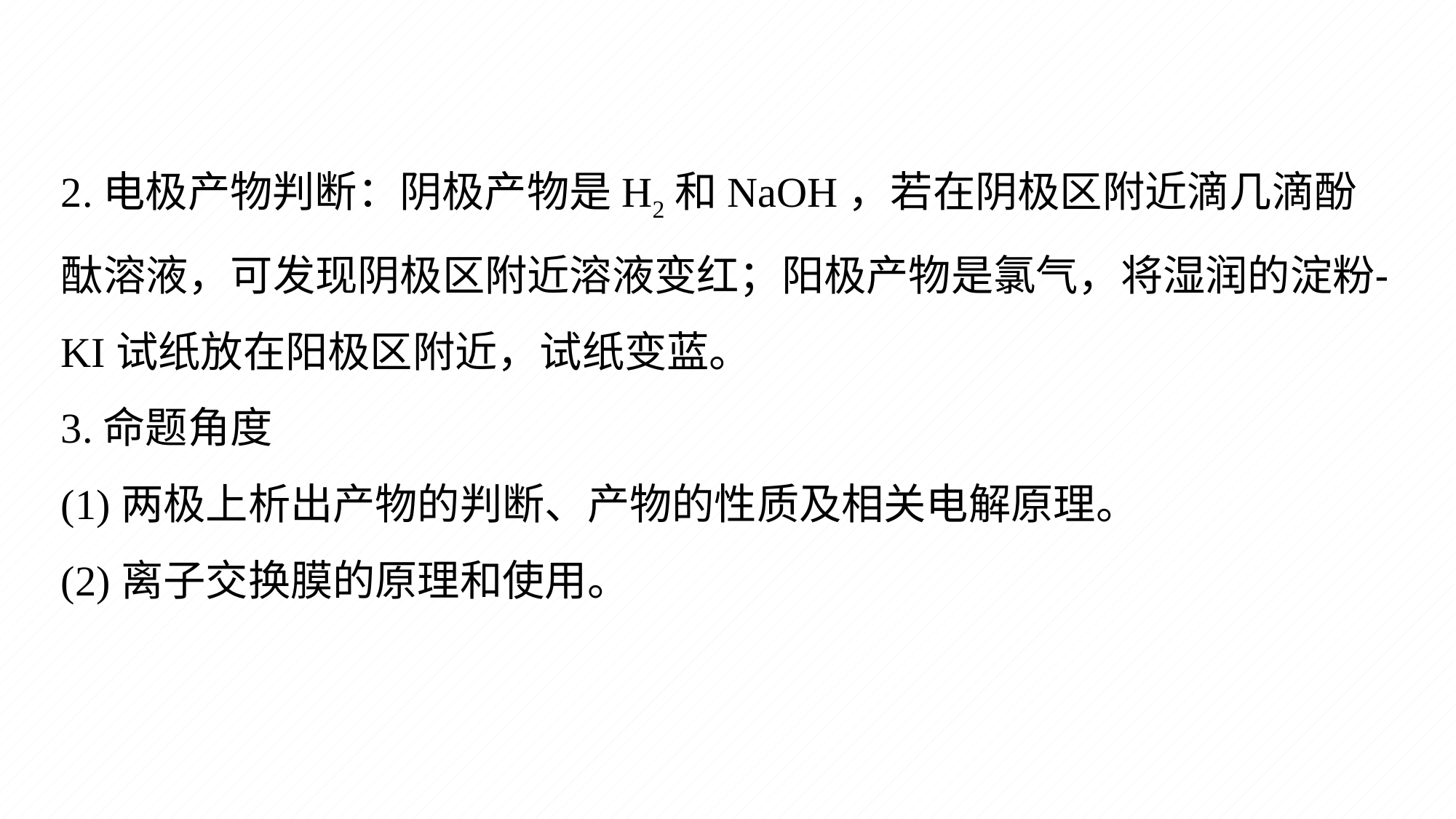

2.电极产物判断：阴极产物是H2和NaOH，若在阴极区附近滴几滴酚酞溶液，可发现阴极区附近溶液变红；阳极产物是氯气，将湿润的淀粉⁃KI试纸放在阳极区附近，试纸变蓝。
3.命题角度
(1)两极上析出产物的判断、产物的性质及相关电解原理。
(2)离子交换膜的原理和使用。